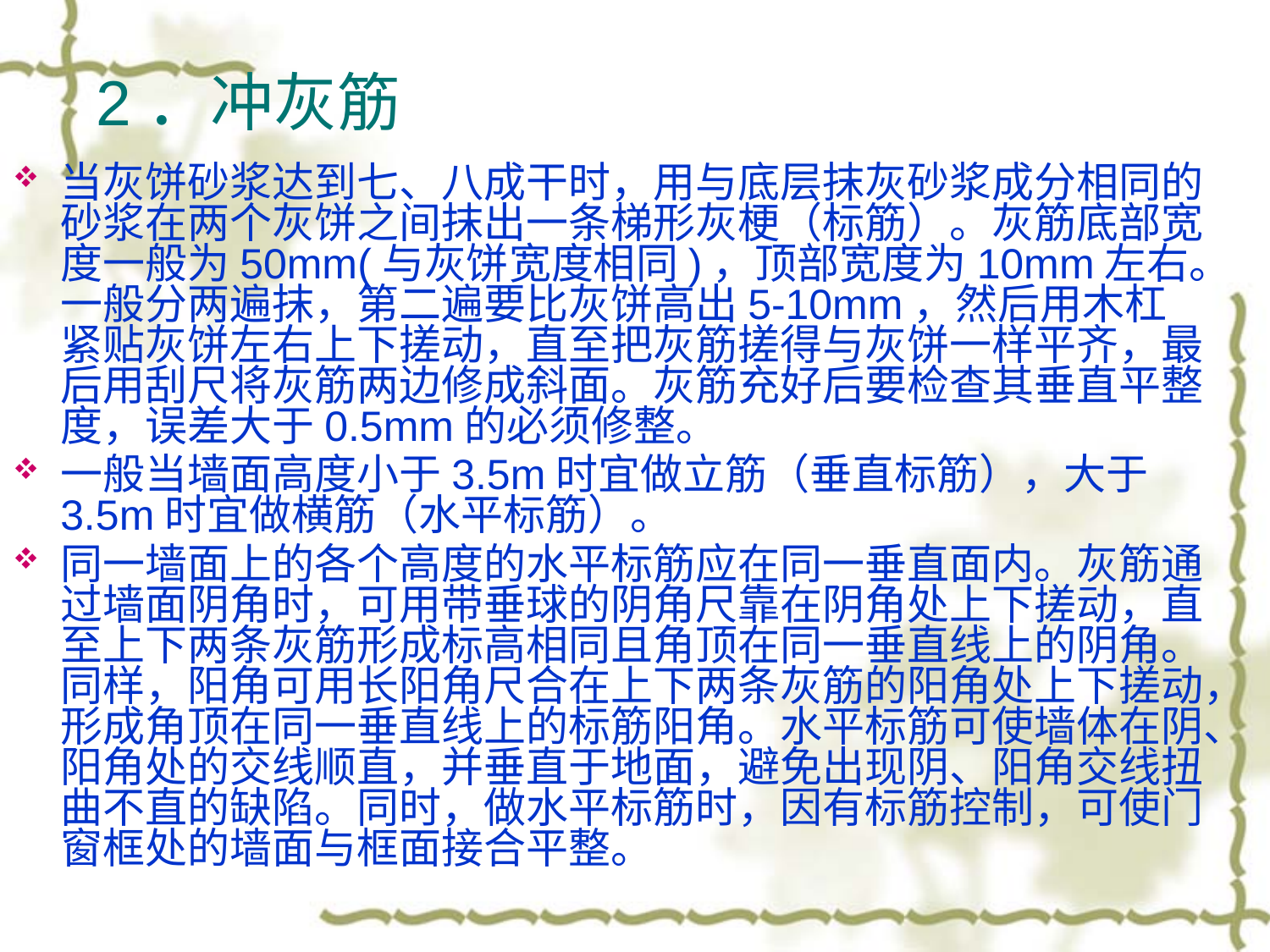

# 2．冲灰筋
当灰饼砂浆达到七、八成干时，用与底层抹灰砂浆成分相同的砂浆在两个灰饼之间抹出一条梯形灰梗（标筋）。灰筋底部宽度一般为50mm(与灰饼宽度相同)，顶部宽度为10mm左右。一般分两遍抹，第二遍要比灰饼高出5-10mm，然后用木杠紧贴灰饼左右上下搓动，直至把灰筋搓得与灰饼一样平齐，最后用刮尺将灰筋两边修成斜面。灰筋充好后要检查其垂直平整度，误差大于0.5mm的必须修整。
一般当墙面高度小于3.5m时宜做立筋（垂直标筋），大于3.5m时宜做横筋（水平标筋）。
同一墙面上的各个高度的水平标筋应在同一垂直面内。灰筋通过墙面阴角时，可用带垂球的阴角尺靠在阴角处上下搓动，直至上下两条灰筋形成标高相同且角顶在同一垂直线上的阴角。同样，阳角可用长阳角尺合在上下两条灰筋的阳角处上下搓动，形成角顶在同一垂直线上的标筋阳角。水平标筋可使墙体在阴、阳角处的交线顺直，并垂直于地面，避免出现阴、阳角交线扭曲不直的缺陷。同时，做水平标筋时，因有标筋控制，可使门窗框处的墙面与框面接合平整。